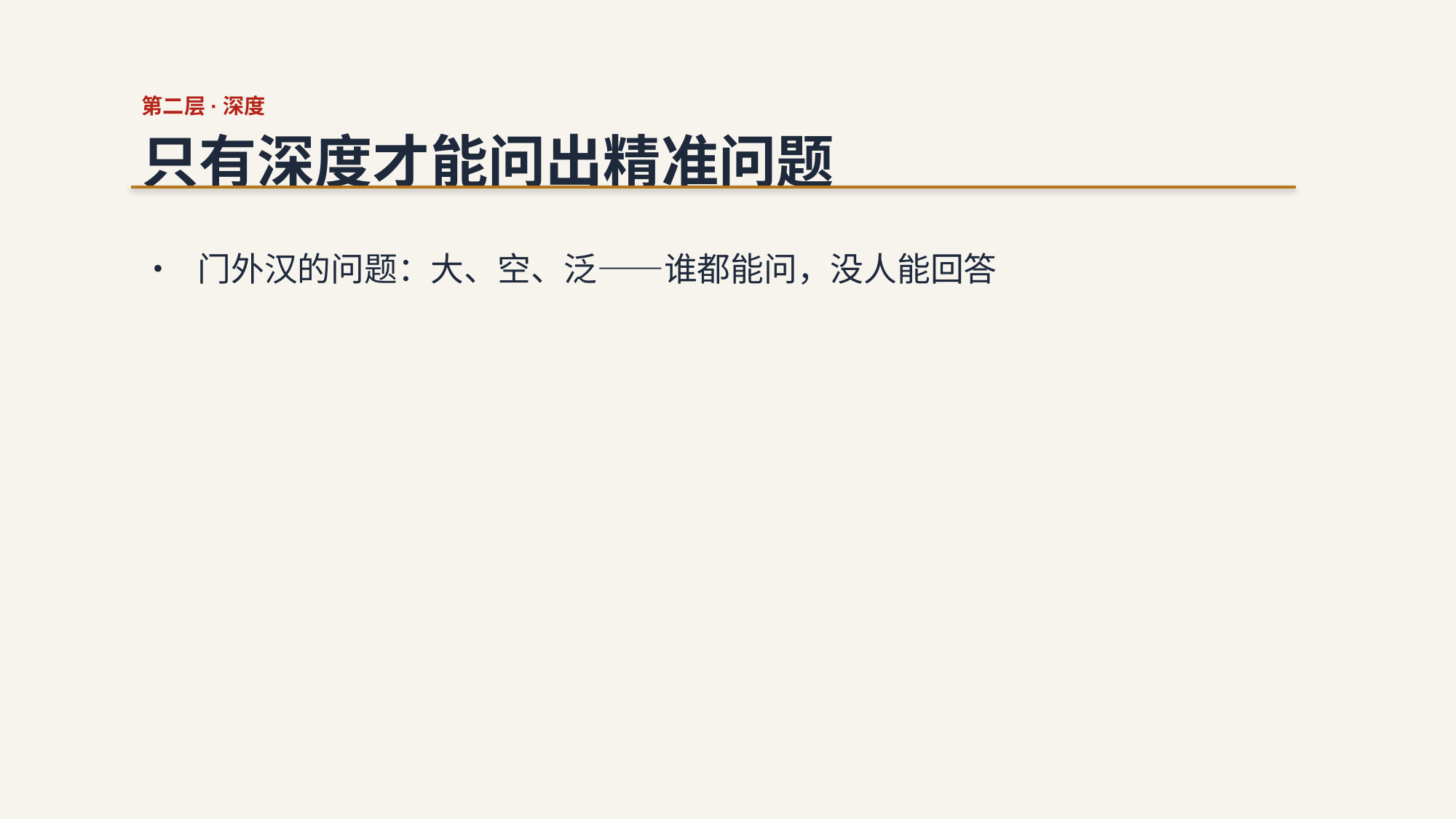

第二层·深度
只有深度才能问出精准问题

•  门外汉的问题：大、空、泛——谁都能问，没人能回答
•  深耕者的问题：小、准、狠——只有他问得出，问出来就是机会
•  创新的本质：在“够深”的地方，问出“够准”的问题
•  普通人的创新不是灵光一现，是深度足够后的“自然溢出”